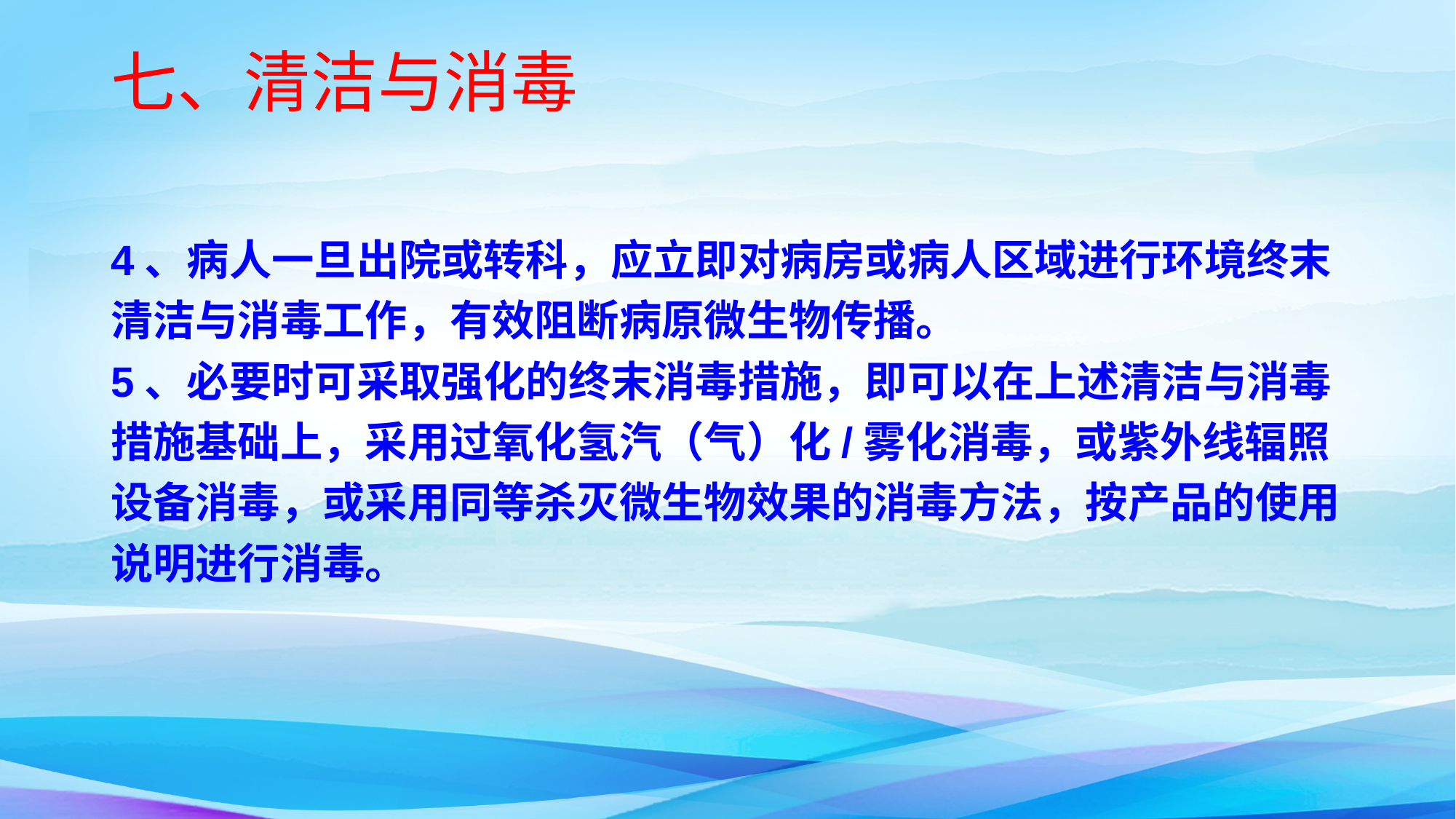

# 七、清洁与消毒
4、病人一旦出院或转科，应立即对病房或病人区域进行环境终末清洁与消毒工作，有效阻断病原微生物传播。
5、必要时可采取强化的终末消毒措施，即可以在上述清洁与消毒措施基础上，采用过氧化氢汽（气）化/雾化消毒，或紫外线辐照设备消毒，或采用同等杀灭微生物效果的消毒方法，按产品的使用说明进行消毒。